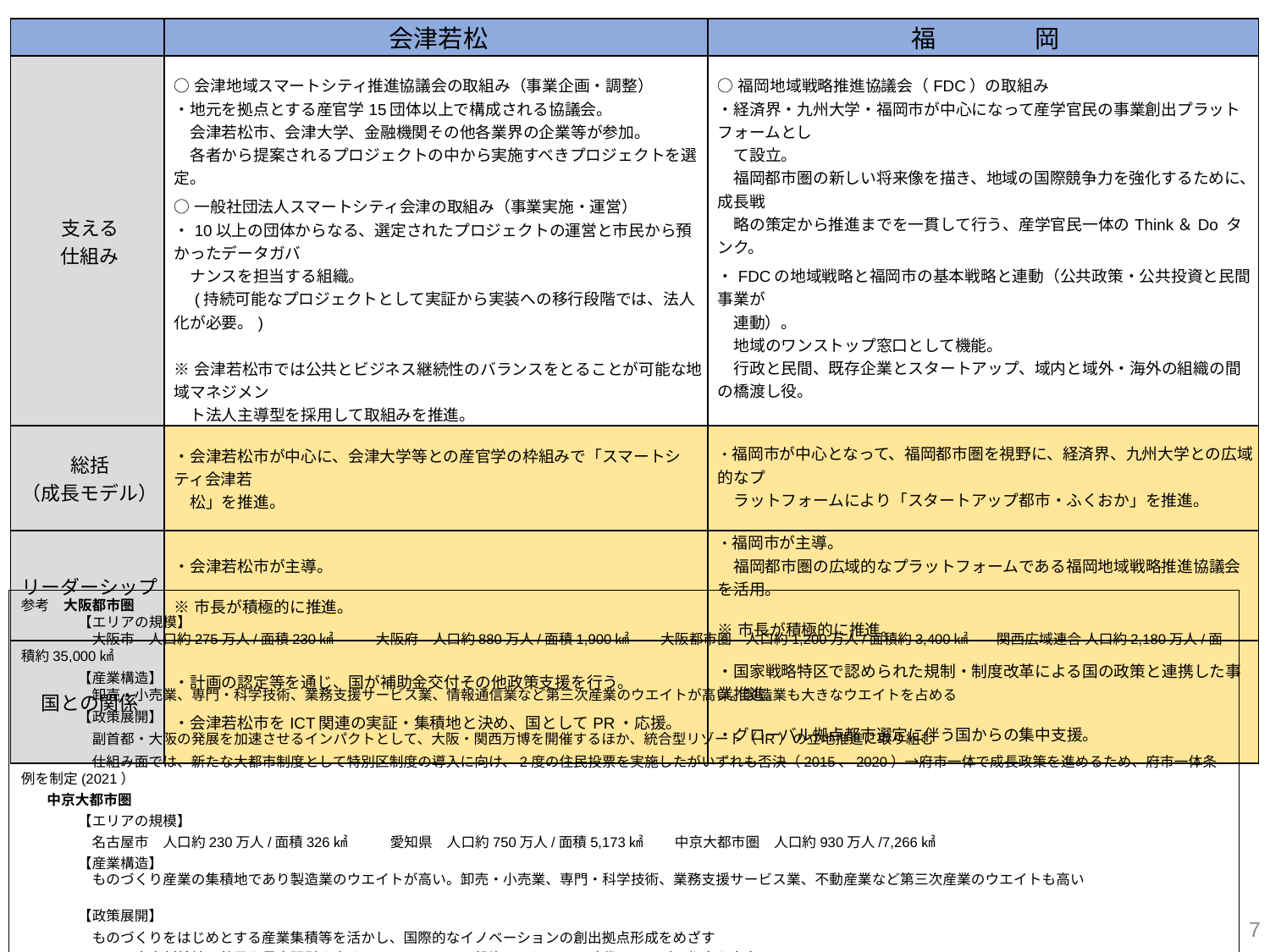

|  | 会津若松 | 福　　　　岡 |
| --- | --- | --- |
| 支える 仕組み | ○会津地域スマートシティ推進協議会の取組み（事業企画・調整） ・地元を拠点とする産官学15団体以上で構成される協議会。 　会津若松市、会津大学、金融機関その他各業界の企業等が参加。 　各者から提案されるプロジェクトの中から実施すべきプロジェクトを選定。 ○一般社団法人スマートシティ会津の取組み（事業実施・運営） ・10以上の団体からなる、選定されたプロジェクトの運営と市民から預かったデータガバ　 　ナンスを担当する組織。 　(持続可能なプロジェクトとして実証から実装への移行段階では、法人化が必要。) ※会津若松市では公共とビジネス継続性のバランスをとることが可能な地域マネジメン 　ト法人主導型を採用して取組みを推進。 | ○福岡地域戦略推進協議会（FDC）の取組み ・経済界・九州大学・福岡市が中心になって産学官民の事業創出プラットフォームとし　 　て設立。 　福岡都市圏の新しい将来像を描き、地域の国際競争力を強化するために、成長戦　 　略の策定から推進までを一貫して行う、産学官民一体のThink＆Do タンク。 ・FDCの地域戦略と福岡市の基本戦略と連動（公共政策・公共投資と民間事業が 　連動）。 　地域のワンストップ窓口として機能。 　行政と民間、既存企業とスタートアップ、域内と域外・海外の組織の間の橋渡し役。 |
| 総括 （成長モデル） | ・会津若松市が中心に、会津大学等との産官学の枠組みで「スマートシティ会津若 　松」を推進。 | ・福岡市が中心となって、福岡都市圏を視野に、経済界、九州大学との広域的なプ 　ラットフォームにより「スタートアップ都市・ふくおか」を推進。 |
| リーダーシップ | ・会津若松市が主導。 ※市長が積極的に推進。 | ・福岡市が主導。 　福岡都市圏の広域的なプラットフォームである福岡地域戦略推進協議会を活用。 ※市長が積極的に推進。 |
| 国との関係 | ・計画の認定等を通じ、国が補助金交付その他政策支援を行う。 ・会津若松市をICT関連の実証・集積地と決め、国としてPR・応援。 | ・国家戦略特区で認められた規制・制度改革による国の政策と連携した事業推進。 ・グローバル拠点都市選定に伴う国からの集中支援。 |
参考　大阪都市圏
　　　　【エリアの規模】
　　　　　大阪市　人口約275万人/面積230㎢　　　大阪府　人口約880万人/面積1,900㎢ 　　大阪都市圏　人口約1,200万人/面積約3,400㎢　　関西広域連合 人口約2,180万人/面積約35,000㎢
　　　　【産業構造】
　　　　　卸売・小売業、専門・科学技術、業務支援サービス業、情報通信業など第三次産業のウエイトが高い。製造業も大きなウエイトを占める
　　　　【政策展開】
　　　　　副首都・大阪の発展を加速させるインパクトとして、大阪・関西万博を開催するほか、統合型リゾート（IR）の立地推進に取り組む
　　　　　仕組み面では、新たな大都市制度として特別区制度の導入に向け、2度の住民投票を実施したがいずれも否決（2015、2020）→府市一体で成長政策を進めるため、府市一体条例を制定(2021）
       中京大都市圏
　　　　【エリアの規模】
　　　　　名古屋市　人口約230万人/面積326㎢　　　愛知県　人口約750万人/面積5,173㎢ 　　中京大都市圏　人口約930万人/7,266㎢
　　　　【産業構造】
　　　　　ものづくり産業の集積地であり製造業のウエイトが高い。卸売・小売業、専門・科学技術、業務支援サービス業、不動産業など第三次産業のウエイトも高い

　　　　【政策展開】
　　　　　ものづくりをはじめとする産業集積等を活かし、国際的なイノベーションの創出拠点形成をめざす
　　　　　リニア中央新幹線の効果を最大限引き出すハード・ソフトの投資によりリニア時代のリーダー都市を志向
7